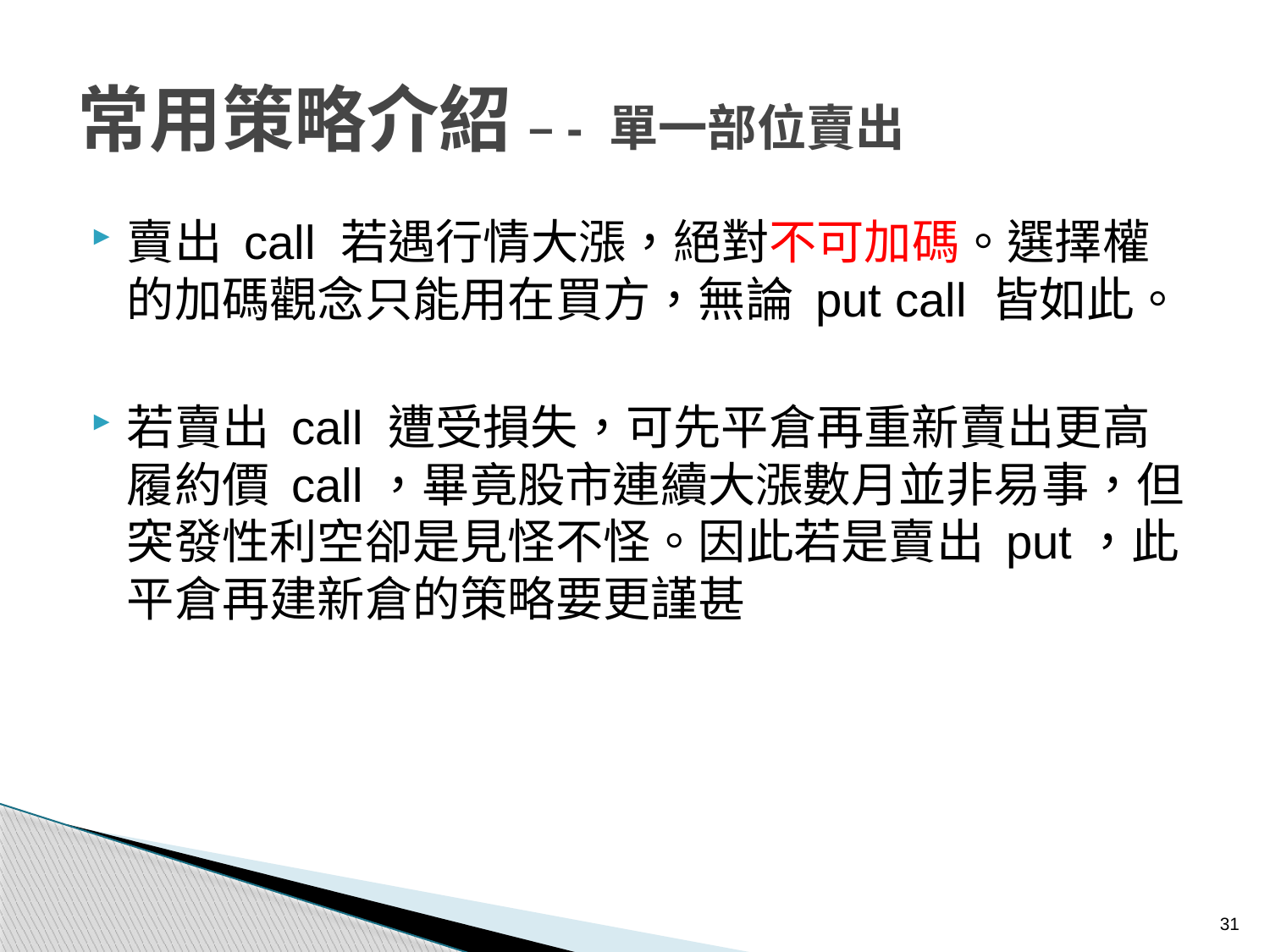

常用策略介紹 –- 單一部位賣出
賣出 call 若遇行情大漲，絕對不可加碼。選擇權的加碼觀念只能用在買方，無論 put call 皆如此。

若賣出 call 遭受損失，可先平倉再重新賣出更高履約價 call，畢竟股市連續大漲數月並非易事，但突發性利空卻是見怪不怪。因此若是賣出 put，此平倉再建新倉的策略要更謹甚
31